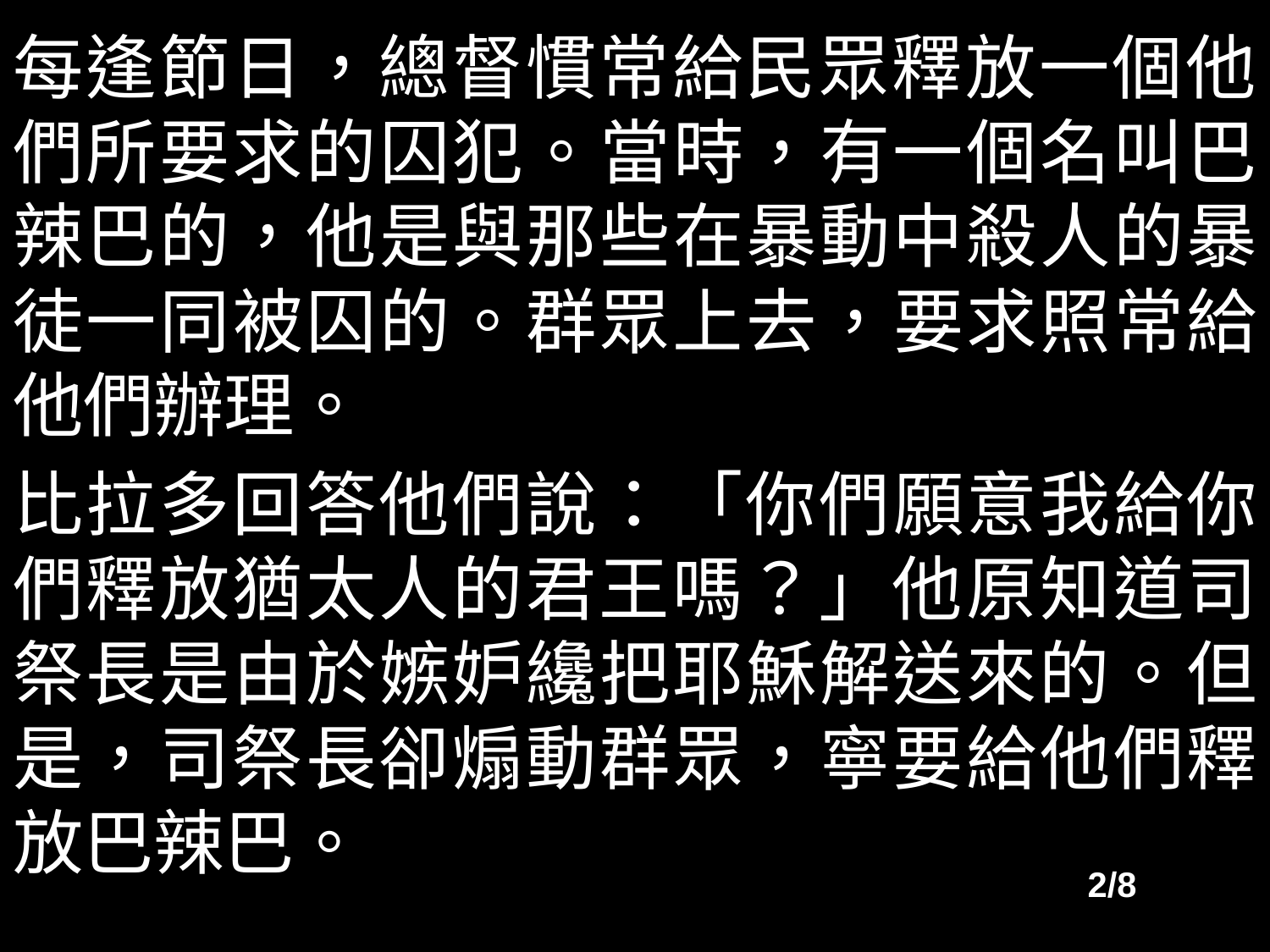

每逢節日，總督慣常給民眾釋放一個他們所要求的囚犯。當時，有一個名叫巴辣巴的，他是與那些在暴動中殺人的暴徒一同被囚的。群眾上去，要求照常給他們辦理。
比拉多回答他們說：「你們願意我給你們釋放猶太人的君王嗎？」他原知道司祭長是由於嫉妒纔把耶穌解送來的。但是，司祭長卻煽動群眾，寧要給他們釋放巴辣巴。
2/8